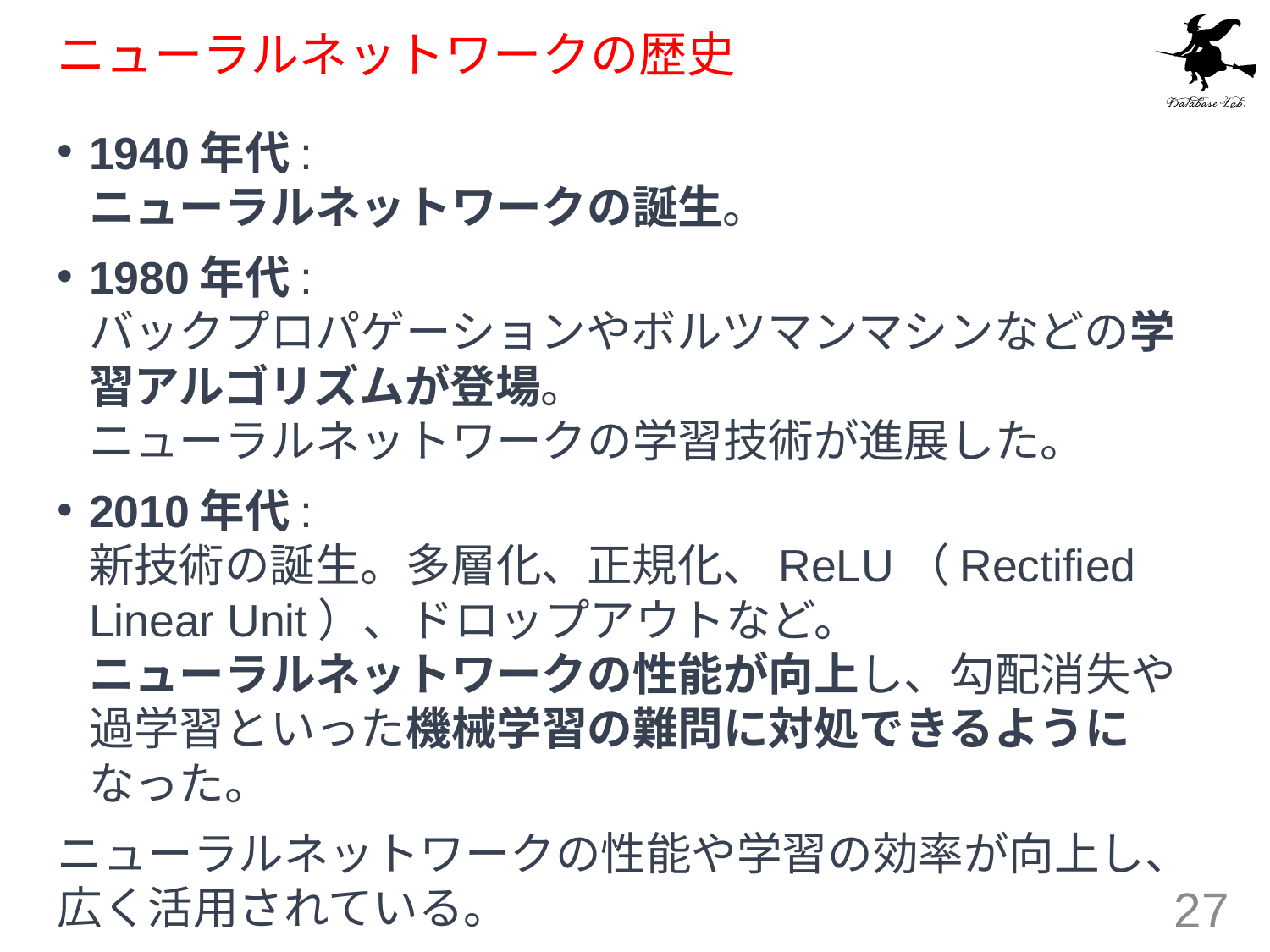

# ニューラルネットワークの歴史
1940年代:
ニューラルネットワークの誕生。
1980年代:
バックプロパゲーションやボルツマンマシンなどの学習アルゴリズムが登場。
ニューラルネットワークの学習技術が進展した。
2010年代:
新技術の誕生。多層化、正規化、ReLU（Rectified Linear Unit）、ドロップアウトなど。
ニューラルネットワークの性能が向上し、勾配消失や過学習といった機械学習の難問に対処できるようになった。
ニューラルネットワークの性能や学習の効率が向上し、広く活用されている。

27